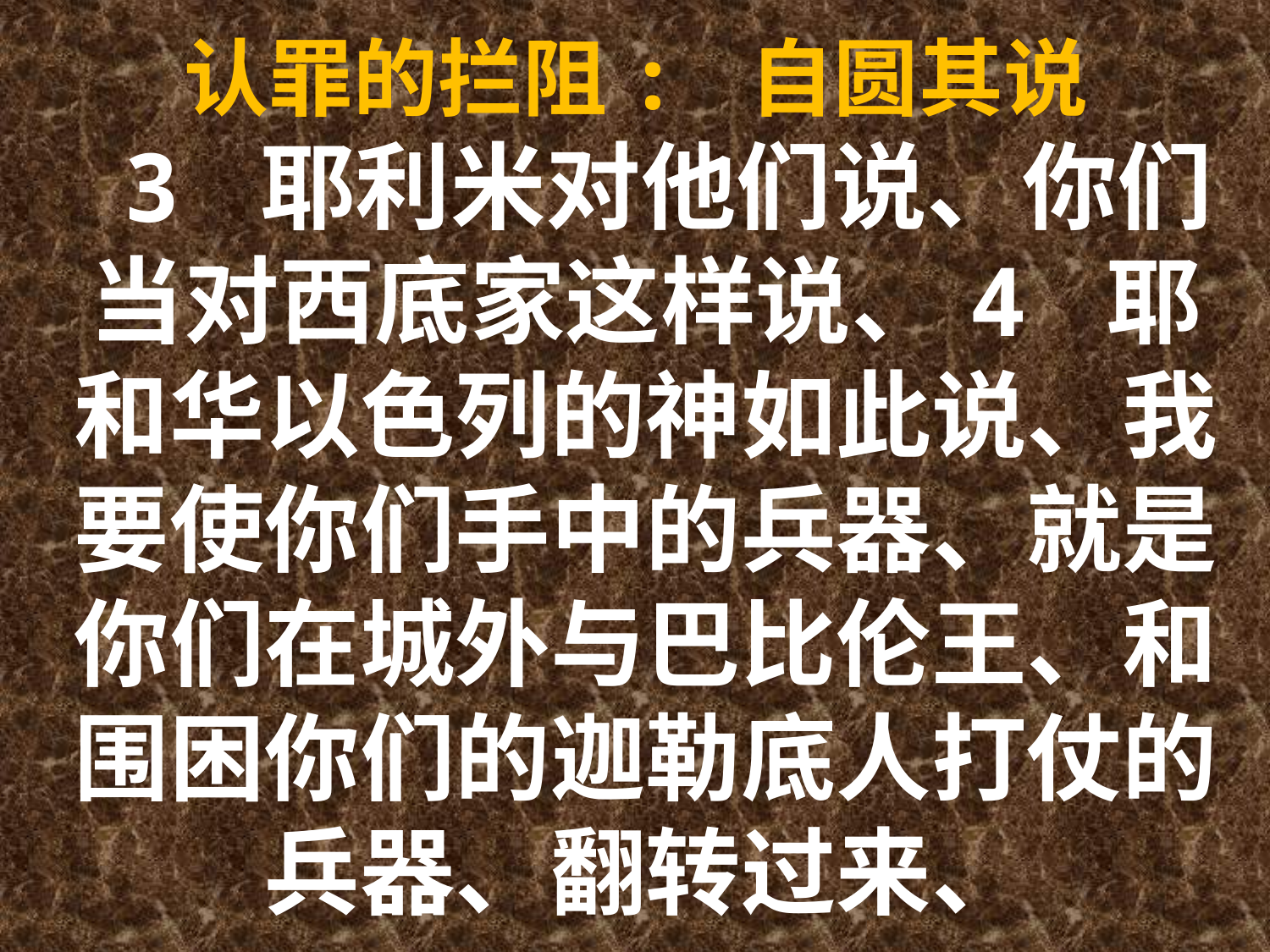

# 认罪的拦阻: 自圆其说 3 耶利米对他们说、你们当对西底家这样说、4 耶和华以色列的神如此说、我要使你们手中的兵器、就是你们在城外与巴比伦王、和围困你们的迦勒底人打仗的兵器、翻转过来、